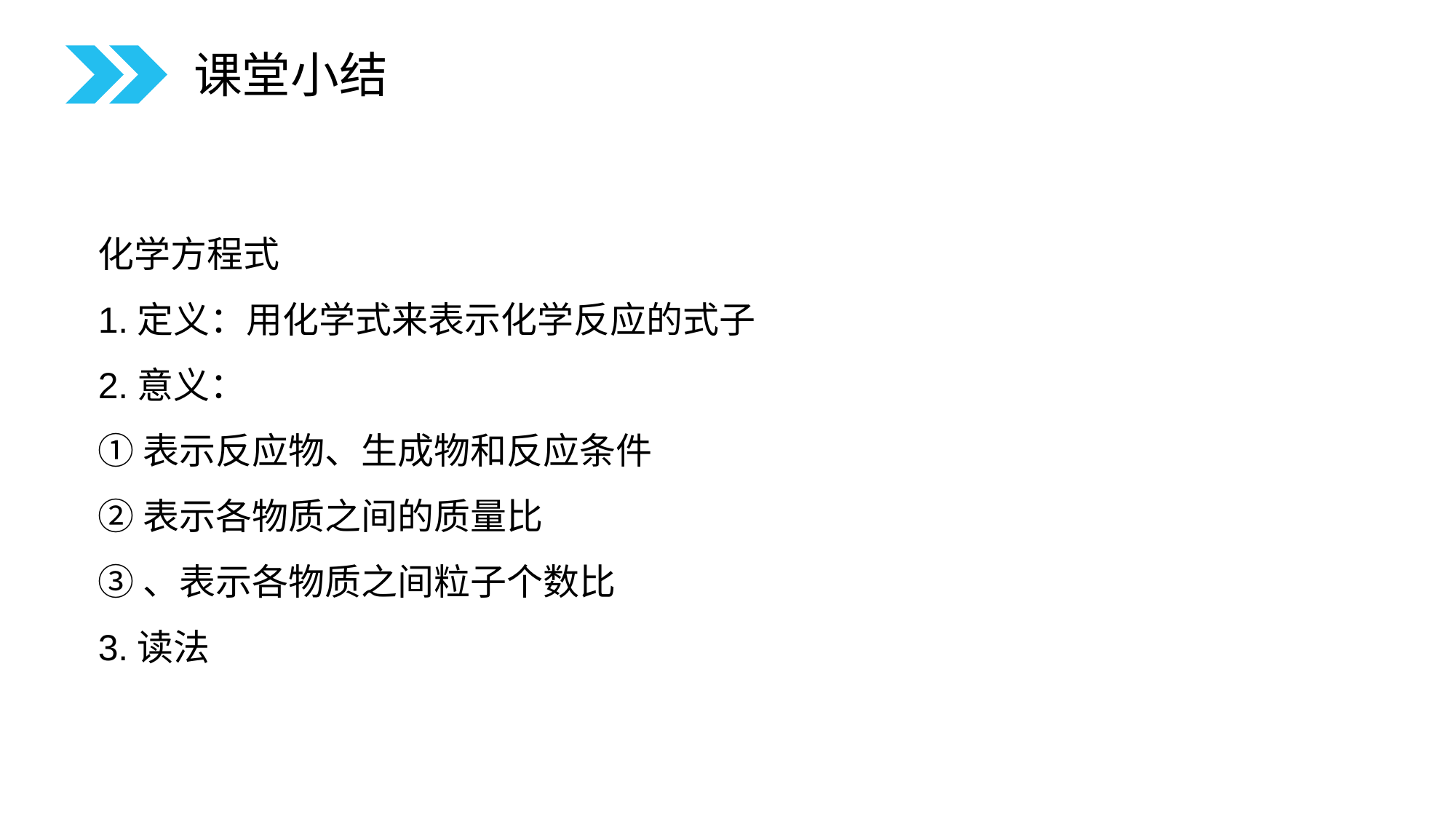

课堂小结
化学方程式
1.定义：用化学式来表示化学反应的式子
2.意义：
①表示反应物、生成物和反应条件
②表示各物质之间的质量比
③、表示各物质之间粒子个数比
3.读法